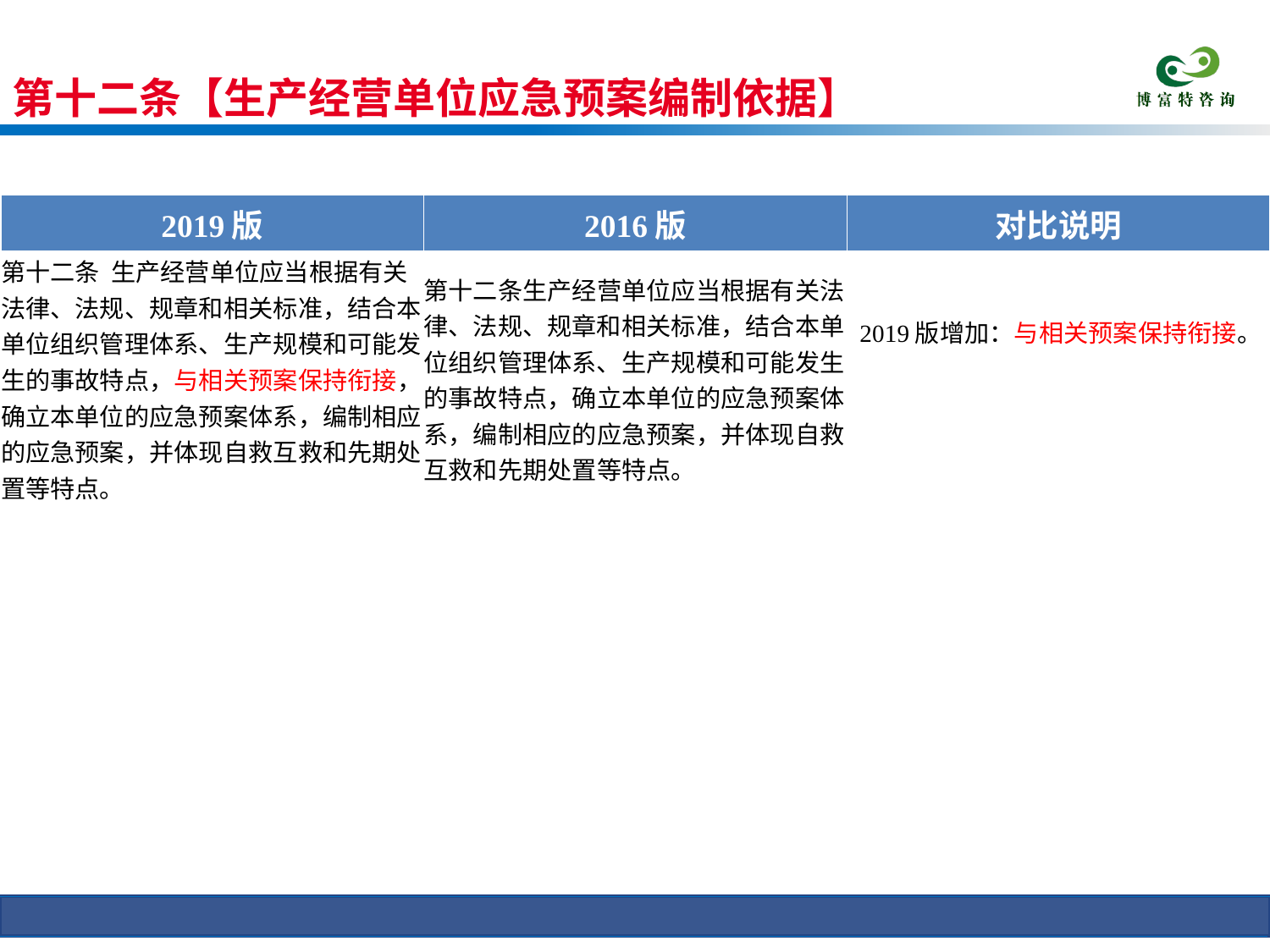

第十二条【生产经营单位应急预案编制依据】
条文对比
| 2019版 | 2016版 | 对比说明 |
| --- | --- | --- |
| 第十二条 生产经营单位应当根据有关法律、法规、规章和相关标准，结合本单位组织管理体系、生产规模和可能发生的事故特点，与相关预案保持衔接，确立本单位的应急预案体系，编制相应的应急预案，并体现自救互救和先期处置等特点。 | 第十二条生产经营单位应当根据有关法律、法规、规章和相关标准，结合本单位组织管理体系、生产规模和可能发生的事故特点，确立本单位的应急预案体系，编制相应的应急预案，并体现自救互救和先期处置等特点。 | 2019版增加：与相关预案保持衔接。 |